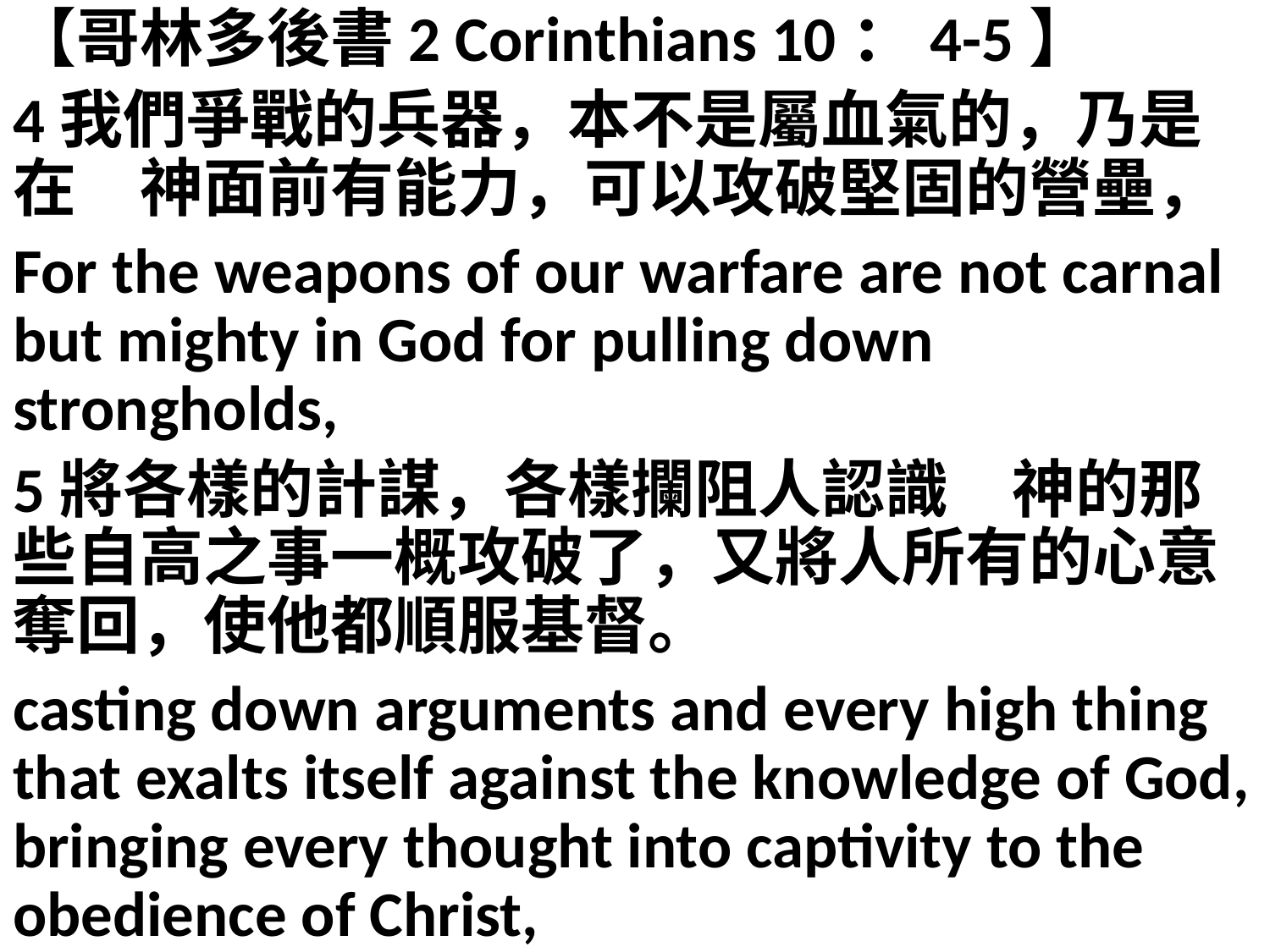

【哥林多後書2 Corinthians 10：4-5】
4我們爭戰的兵器，本不是屬血氣的，乃是在　神面前有能力，可以攻破堅固的營壘，
For the weapons of our warfare are not carnal but mighty in God for pulling down strongholds,
5將各樣的計謀，各樣攔阻人認識　神的那些自高之事一概攻破了，又將人所有的心意奪回，使他都順服基督。
casting down arguments and every high thing that exalts itself against the knowledge of God, bringing every thought into captivity to the obedience of Christ,